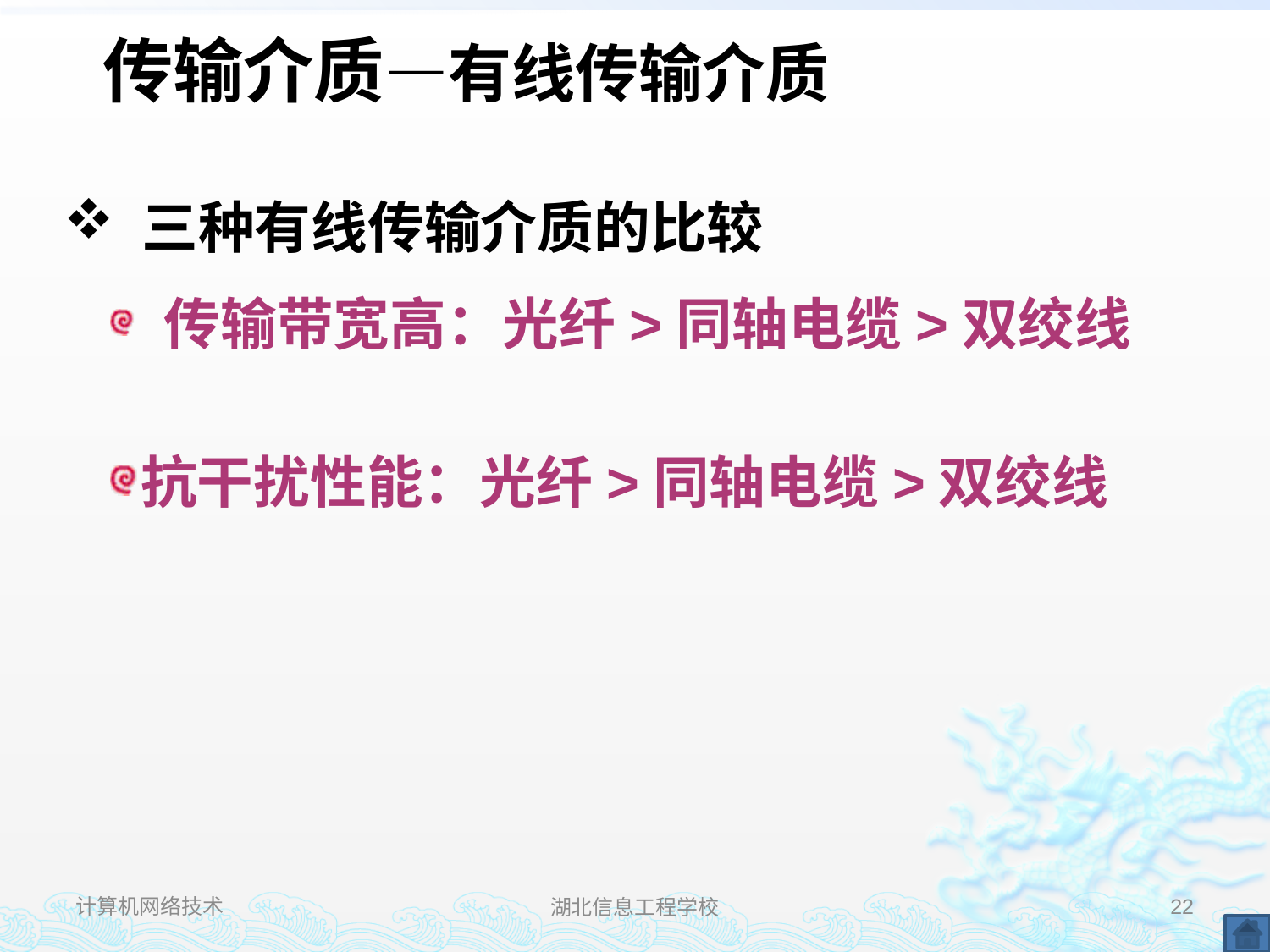

传输介质—有线传输介质
 三种有线传输介质的比较
 传输带宽高：光纤>同轴电缆>双绞线

抗干扰性能：光纤>同轴电缆>双绞线

计算机网络技术
湖北信息工程学校
22